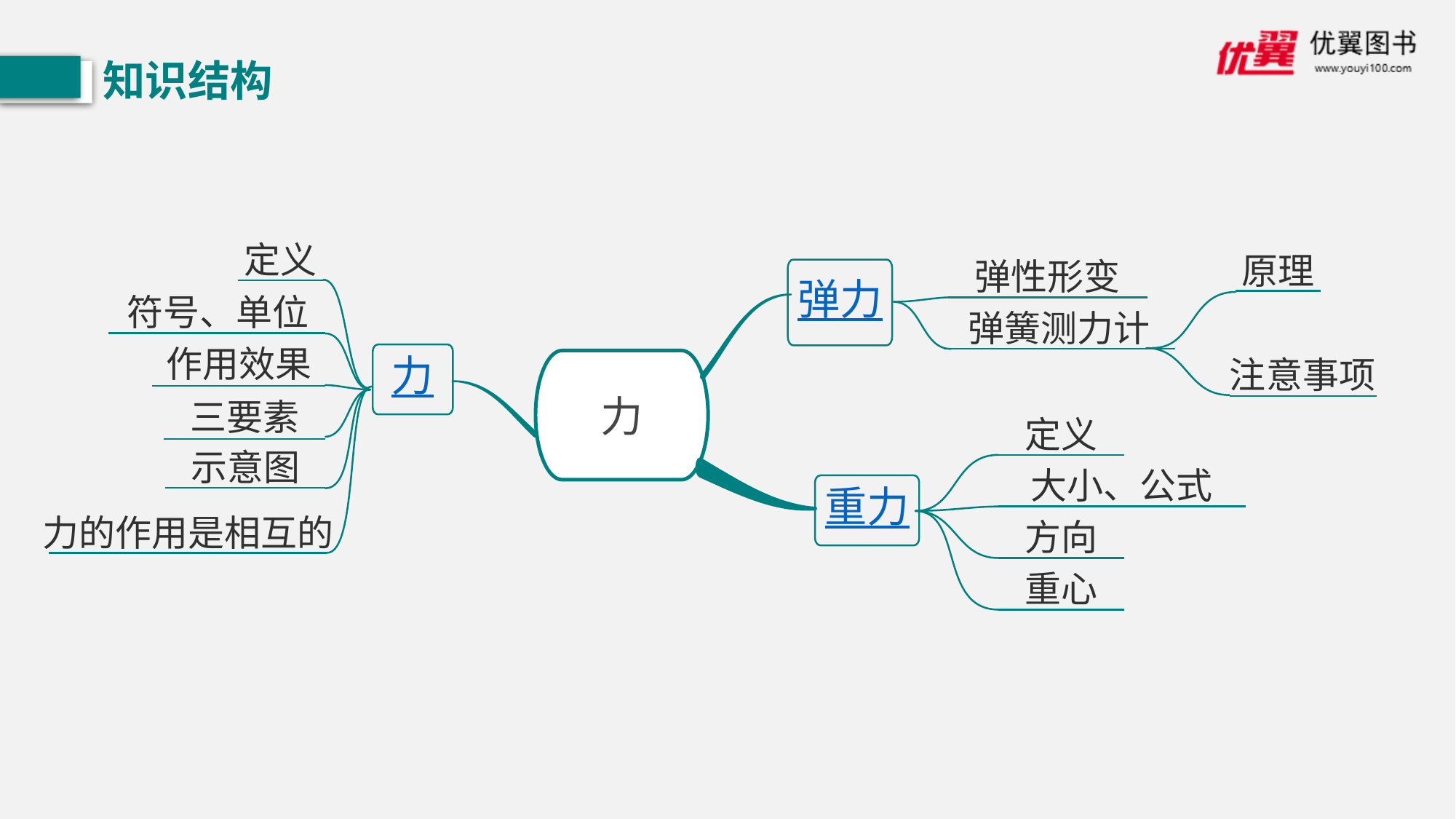

知识结构

定义

原理

弹性形变

弹力

符号、单位

弹簧测力计

作用效果

力

力
注意事项

三要素

定义

示意图
大小、公式

重力

力的作用是相互的
方向

重心